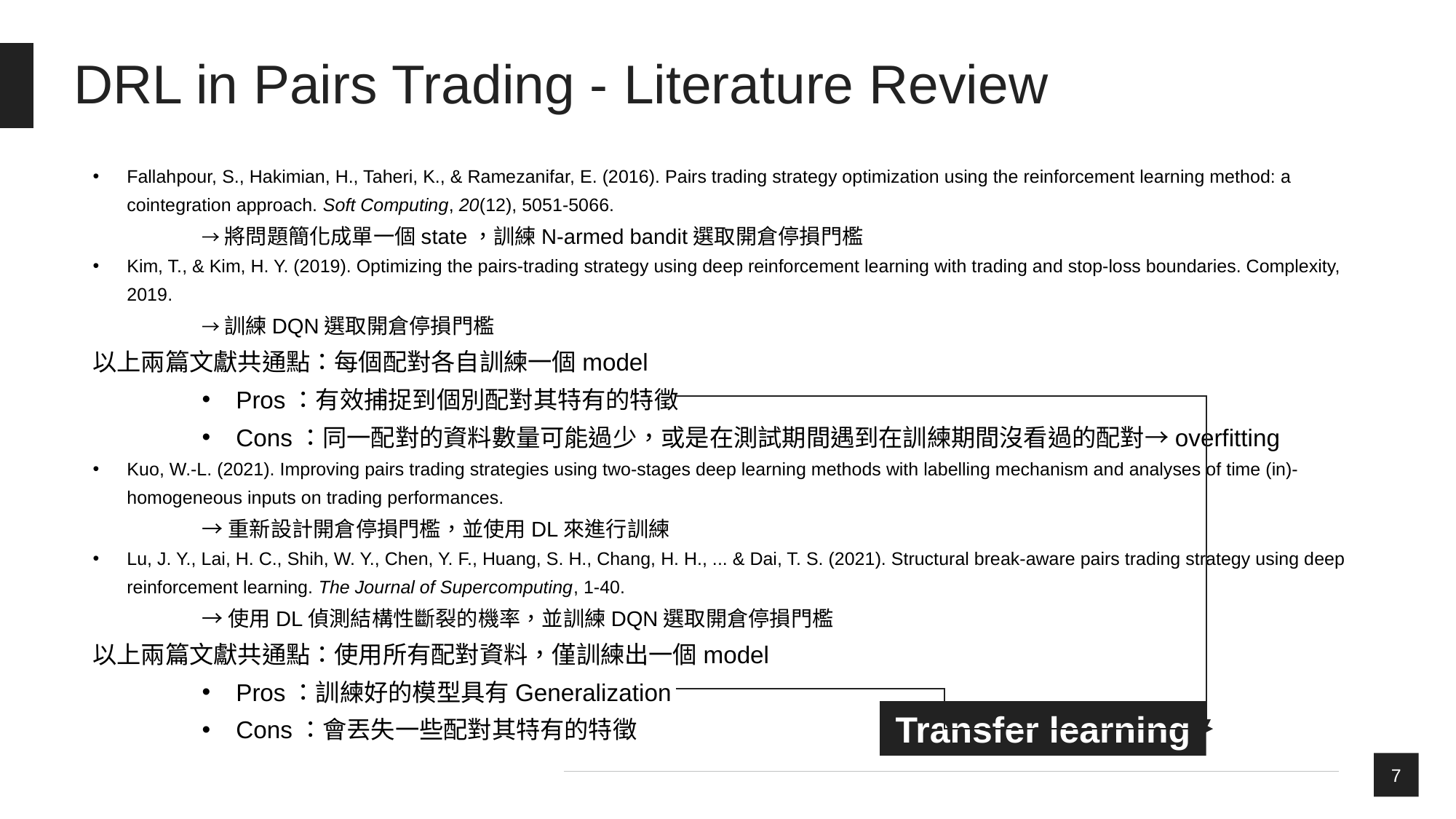

# DRL in Pairs Trading - Literature Review
Fallahpour, S., Hakimian, H., Taheri, K., & Ramezanifar, E. (2016). Pairs trading strategy optimization using the reinforcement learning method: a cointegration approach. Soft Computing, 20(12), 5051-5066.
	→將問題簡化成單一個state，訓練N-armed bandit選取開倉停損門檻
Kim, T., & Kim, H. Y. (2019). Optimizing the pairs-trading strategy using deep reinforcement learning with trading and stop-loss boundaries. Complexity, 2019.
	→訓練DQN選取開倉停損門檻
以上兩篇文獻共通點：每個配對各自訓練一個model
Pros：有效捕捉到個別配對其特有的特徵
Cons：同一配對的資料數量可能過少，或是在測試期間遇到在訓練期間沒看過的配對→overfitting
Kuo, W.-L. (2021). Improving pairs trading strategies using two-stages deep learning methods with labelling mechanism and analyses of time (in)-homogeneous inputs on trading performances.
→重新設計開倉停損門檻，並使用DL來進行訓練
Lu, J. Y., Lai, H. C., Shih, W. Y., Chen, Y. F., Huang, S. H., Chang, H. H., ... & Dai, T. S. (2021). Structural break-aware pairs trading strategy using deep reinforcement learning. The Journal of Supercomputing, 1-40.
→使用DL偵測結構性斷裂的機率，並訓練DQN選取開倉停損門檻
以上兩篇文獻共通點：使用所有配對資料，僅訓練出一個model
Pros：訓練好的模型具有Generalization
Cons：會丟失一些配對其特有的特徵
Transfer learning
7